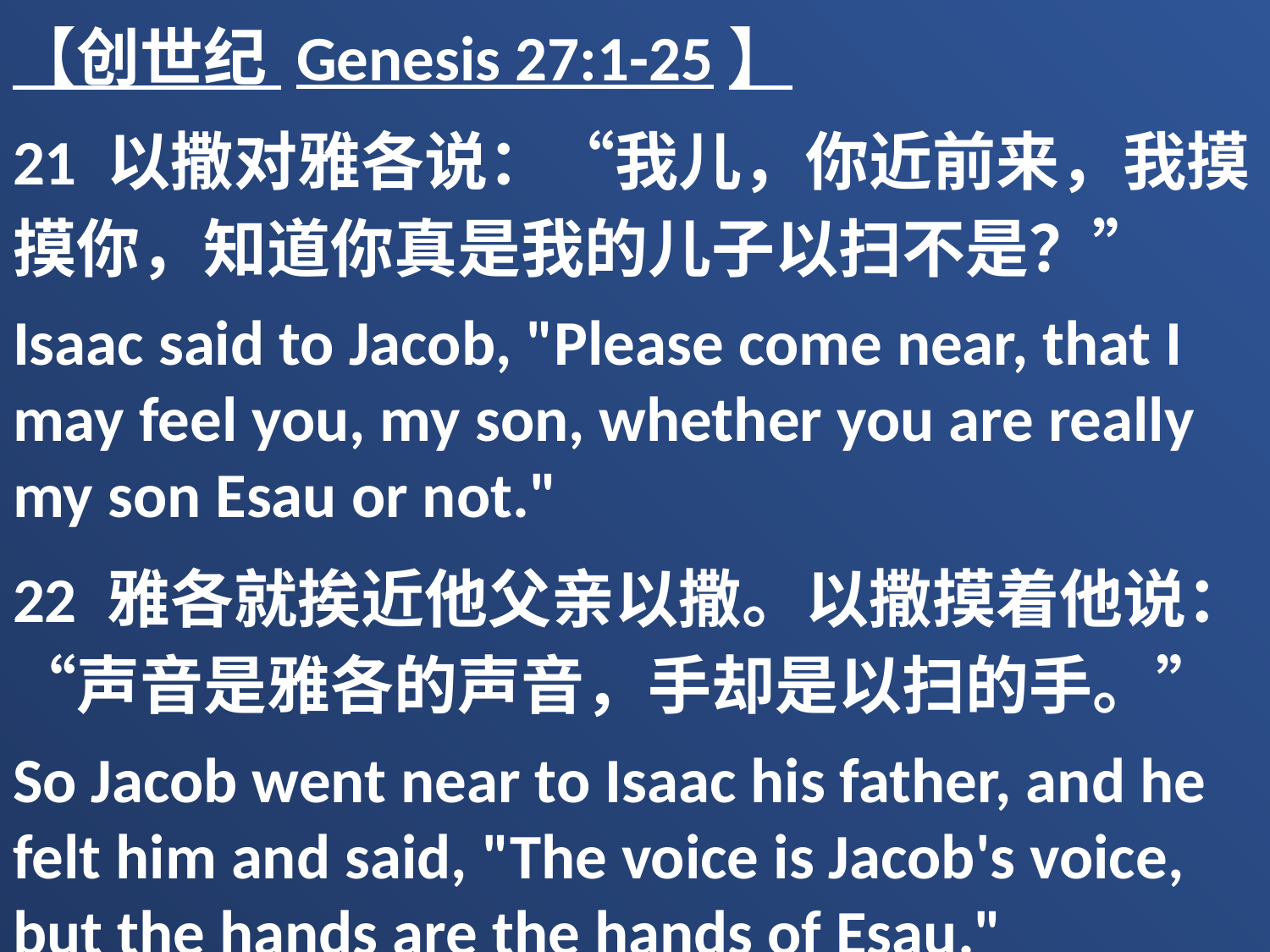

【创世纪 Genesis 27:1-25】
21 以撒对雅各说：“我儿，你近前来，我摸摸你，知道你真是我的儿子以扫不是？”
Isaac said to Jacob, "Please come near, that I may feel you, my son, whether you are really my son Esau or not."
22 雅各就挨近他父亲以撒。以撒摸着他说：“声音是雅各的声音，手却是以扫的手。”
So Jacob went near to Isaac his father, and he felt him and said, "The voice is Jacob's voice, but the hands are the hands of Esau."